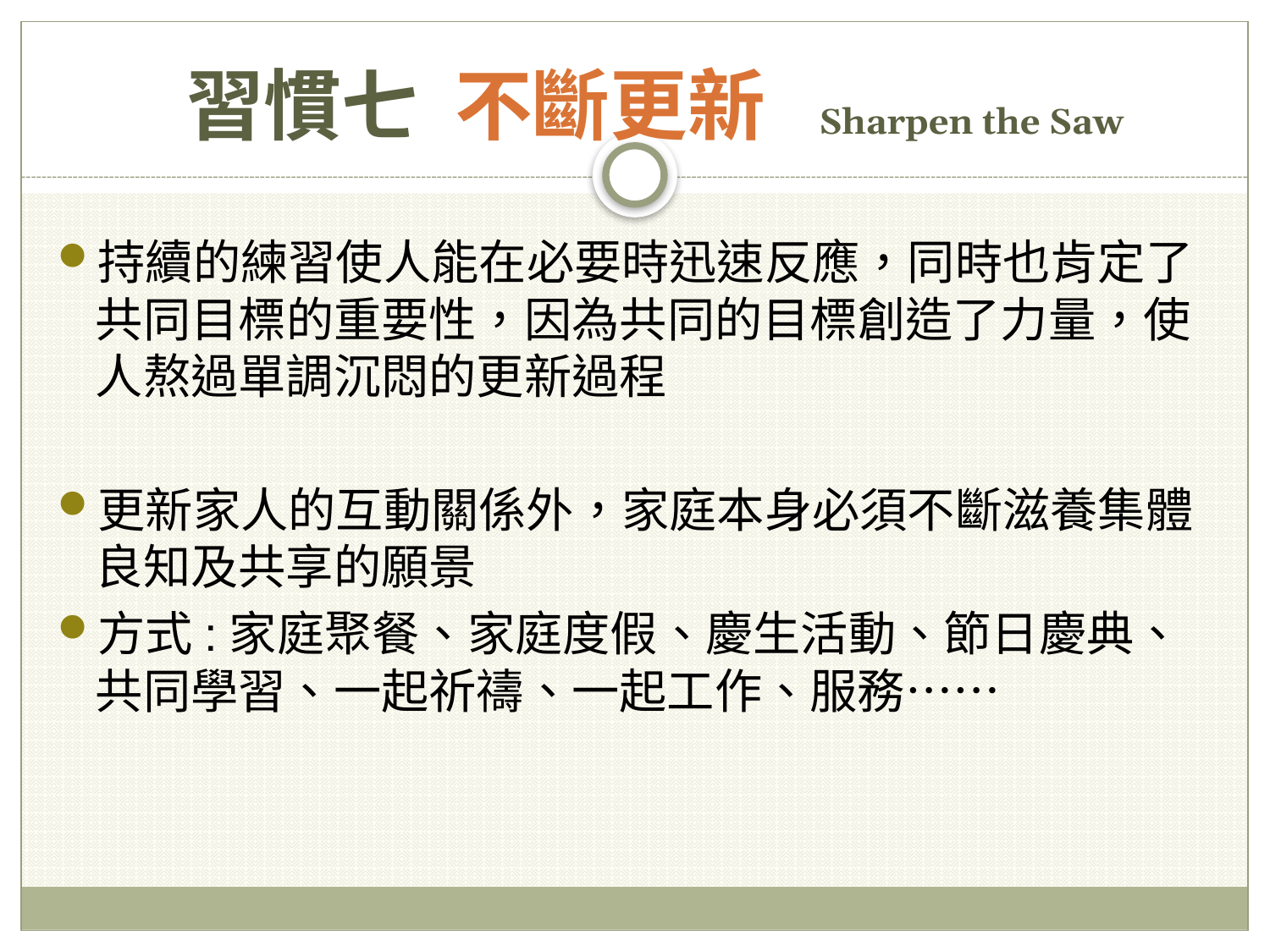

# 習慣七  不斷更新  Sharpen the Saw
持續的練習使人能在必要時迅速反應，同時也肯定了共同目標的重要性，因為共同的目標創造了力量，使人熬過單調沉悶的更新過程

更新家人的互動關係外，家庭本身必須不斷滋養集體良知及共享的願景
方式:家庭聚餐、家庭度假、慶生活動、節日慶典、共同學習、一起祈禱、一起工作、服務……